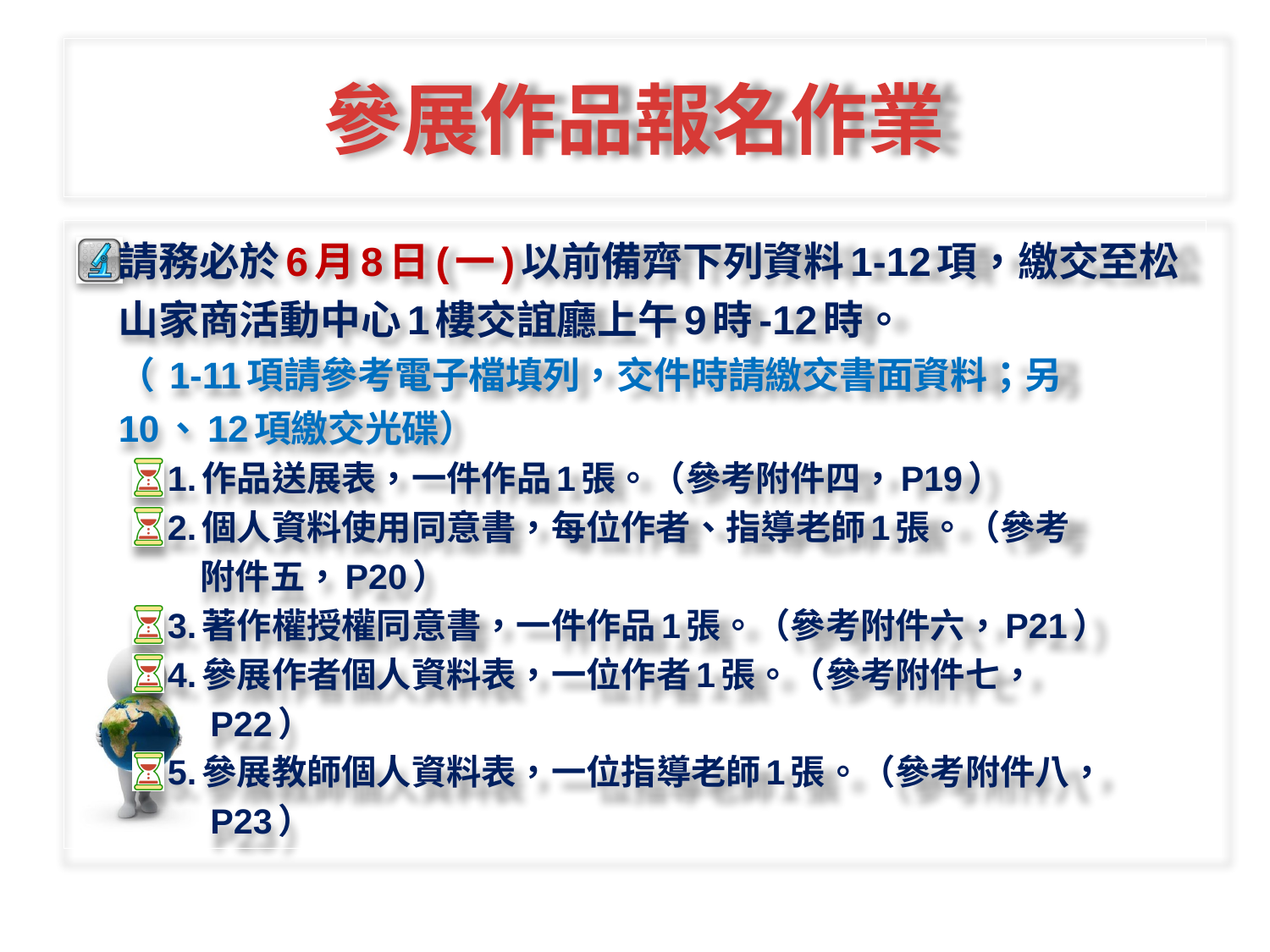

# 參展作品報名作業
請務必於6月8日(一)以前備齊下列資料1-12項，繳交至松山家商活動中心1樓交誼廳上午9時-12時。
（ 1-11項請參考電子檔填列，交件時請繳交書面資料；另10、12項繳交光碟）
1.作品送展表，一件作品1張。（參考附件四，P19）
2.個人資料使用同意書，每位作者、指導老師1張。（參考
        附件五，P20）
3.著作權授權同意書，一件作品1張。（參考附件六，P21）
4.參展作者個人資料表，一位作者1張。（參考附件七，
        P22）
5.參展教師個人資料表，一位指導老師1張。（參考附件八，
        P23）